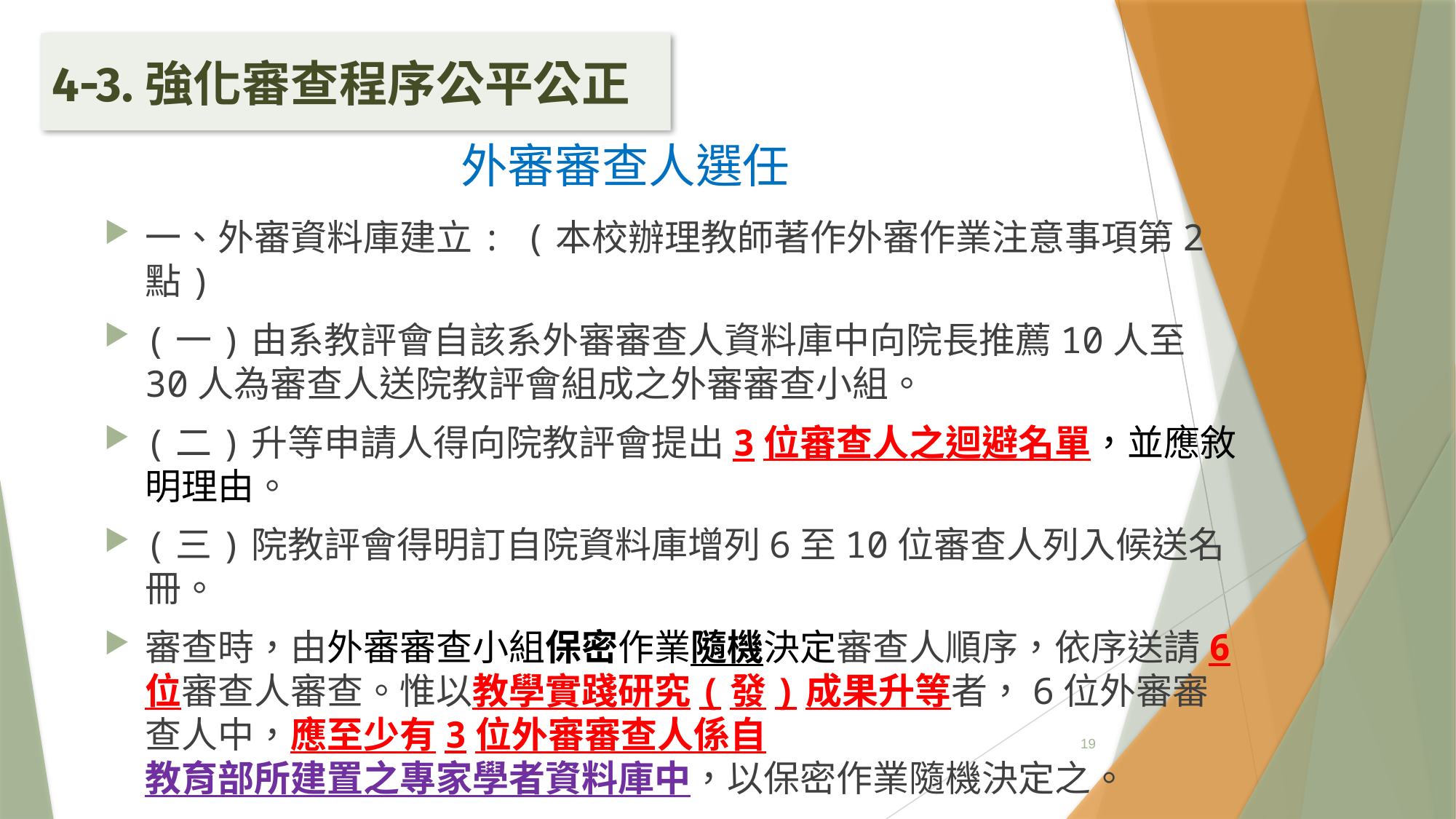

4-3.強化審查程序公平公正
# 外審審查人選任
一、外審資料庫建立: (本校辦理教師著作外審作業注意事項第2點)
(一)由系教評會自該系外審審查人資料庫中向院長推薦10人至30人為審查人送院教評會組成之外審審查小組。
(二)升等申請人得向院教評會提出3位審查人之迴避名單，並應敘明理由。
(三)院教評會得明訂自院資料庫增列6至10位審查人列入候送名冊。
審查時，由外審審查小組保密作業隨機決定審查人順序，依序送請6位審查人審查。惟以教學實踐研究(發)成果升等者，6位外審審查人中，應至少有3位外審審查人係自教育部所建置之專家學者資料庫中，以保密作業隨機決定之。
19